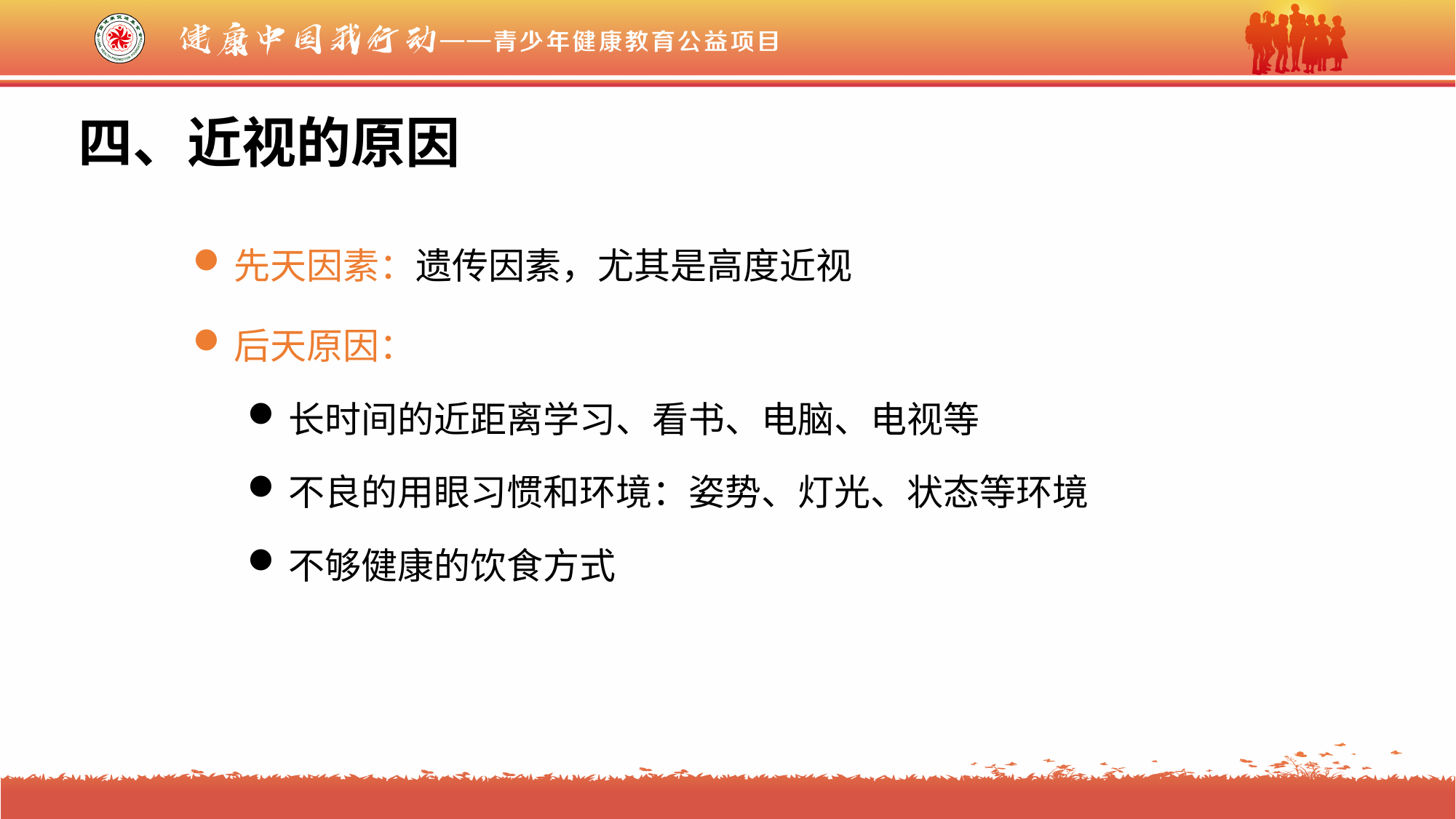

四、近视的原因
先天因素：遗传因素，尤其是高度近视
后天原因：
长时间的近距离学习、看书、电脑、电视等
不良的用眼习惯和环境：姿势、灯光、状态等环境
不够健康的饮食方式